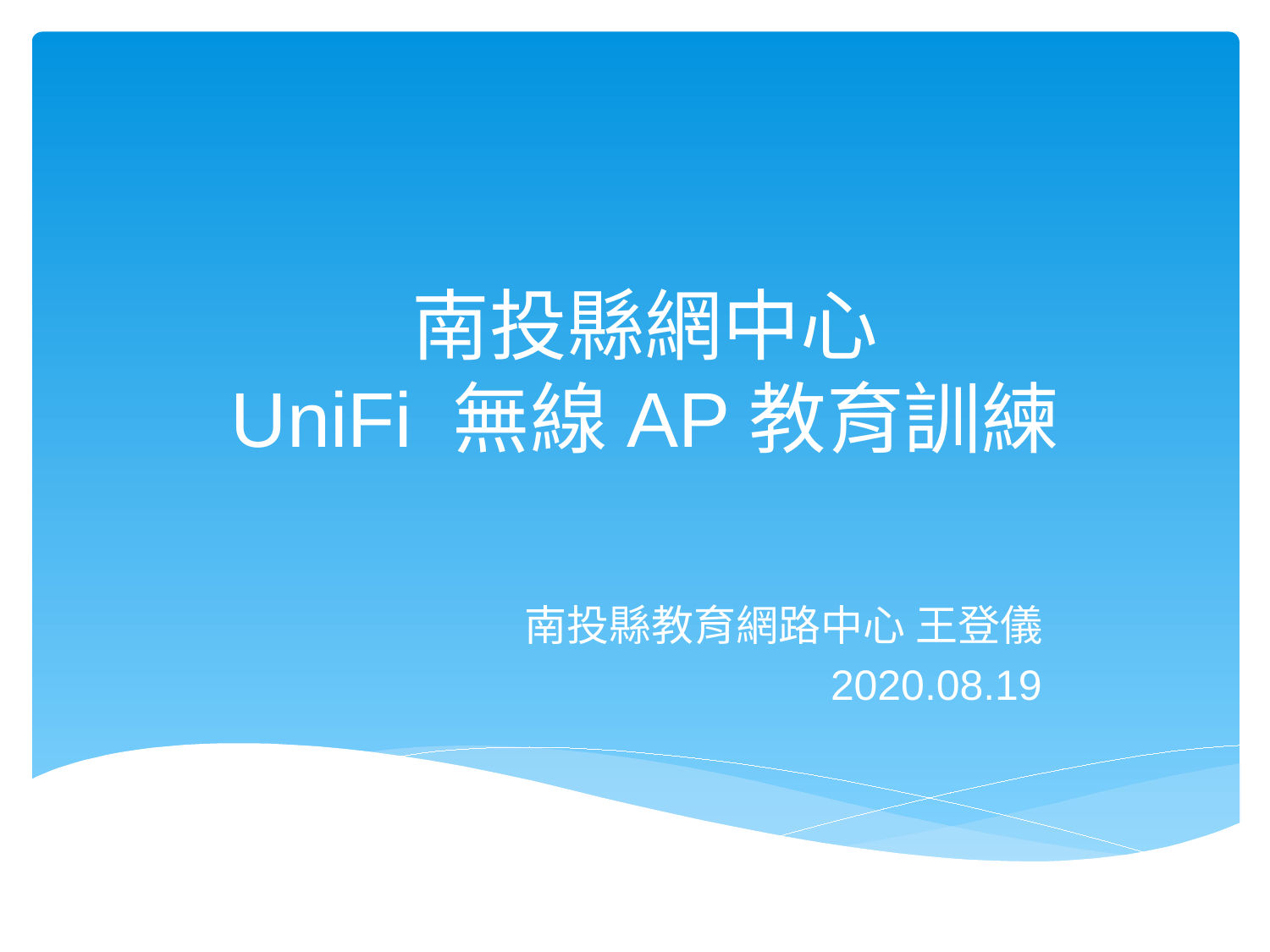

# 南投縣網中心 UniFi 無線AP教育訓練
南投縣教育網路中心 王登儀
2020.08.19